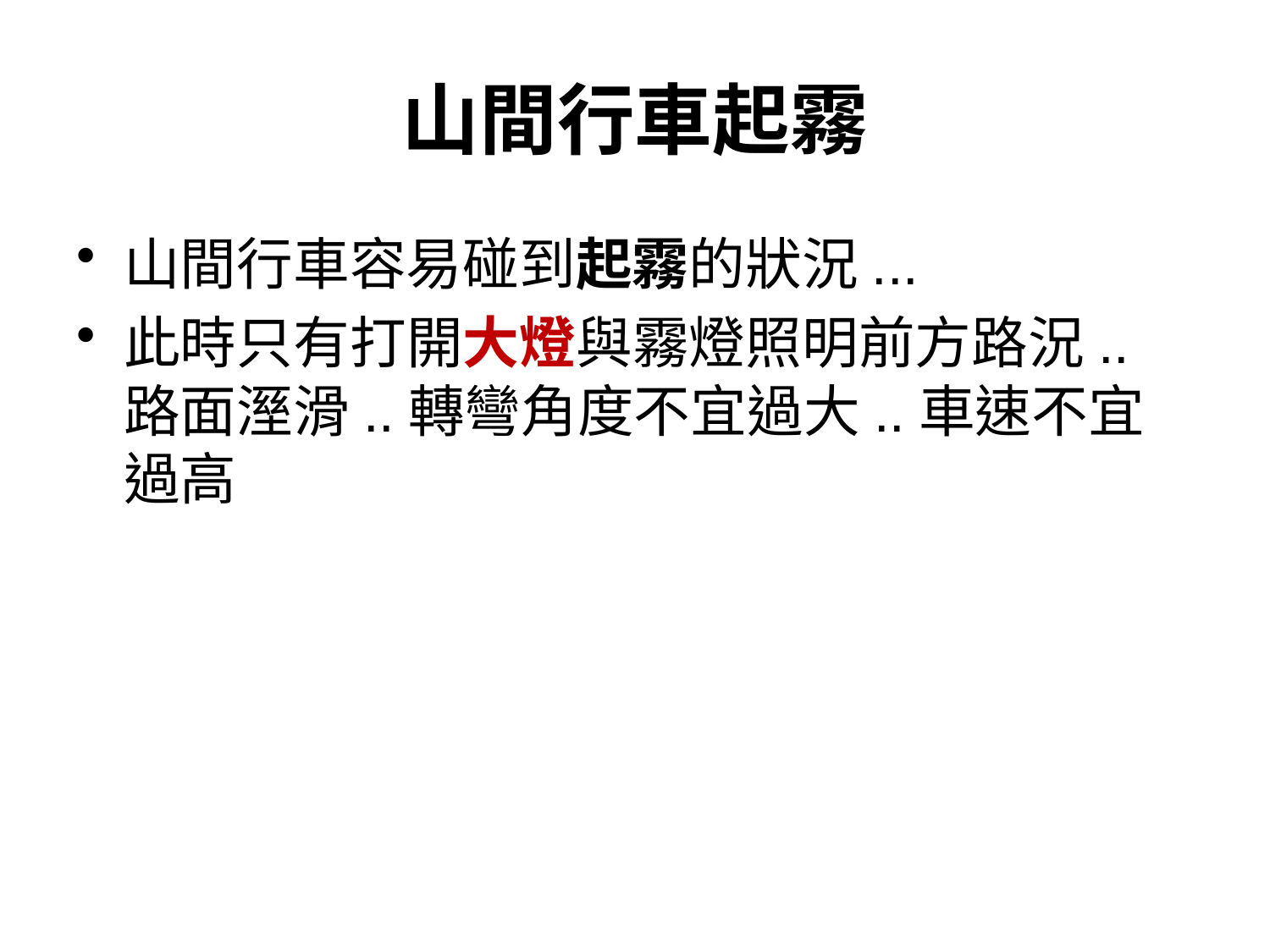

# 山間行車起霧
山間行車容易碰到起霧的狀況...
此時只有打開大燈與霧燈照明前方路況..路面溼滑..轉彎角度不宜過大..車速不宜過高